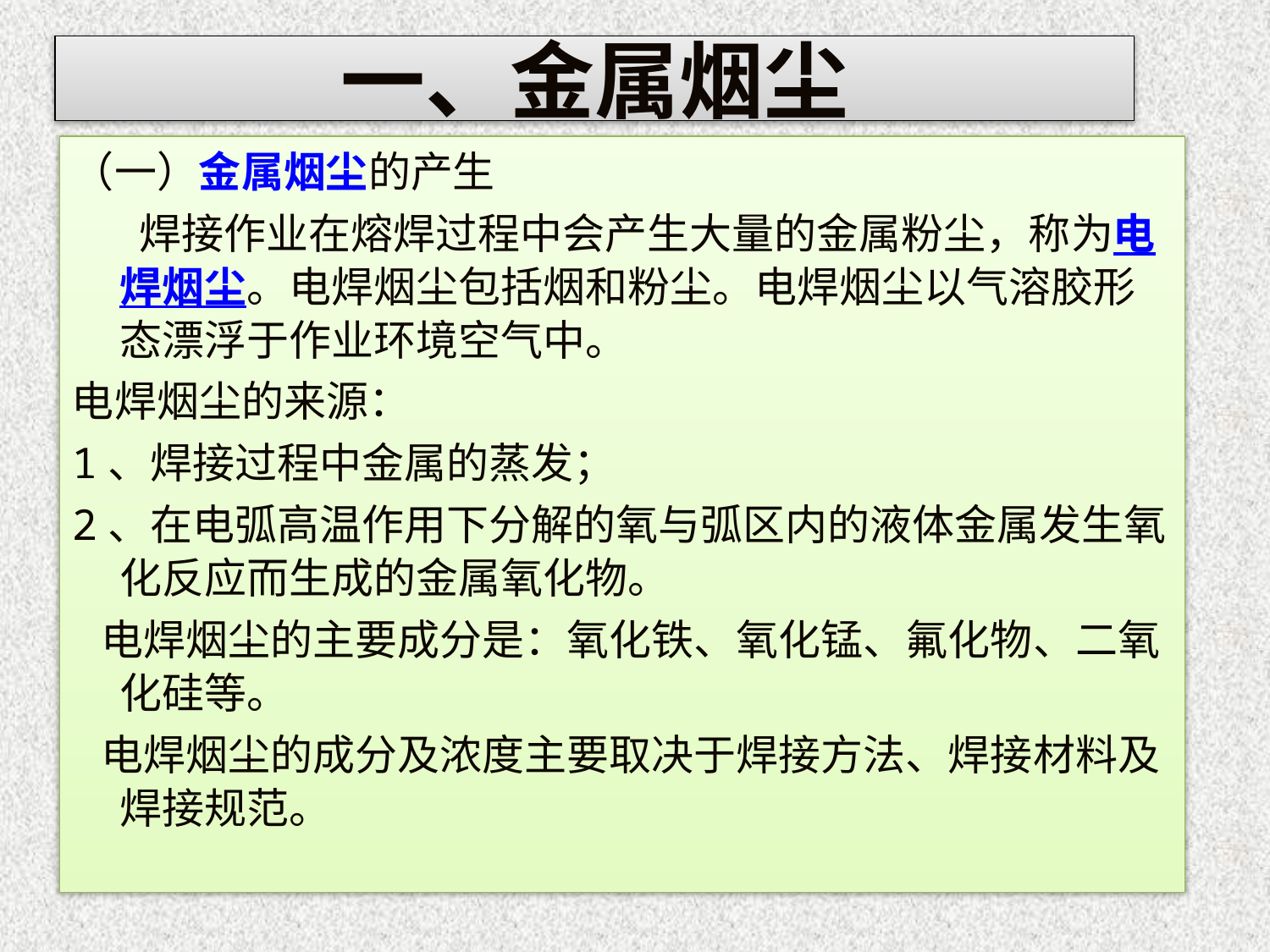

一、金属烟尘
（一）金属烟尘的产生
      焊接作业在熔焊过程中会产生大量的金属粉尘，称为电焊烟尘。电焊烟尘包括烟和粉尘。电焊烟尘以气溶胶形态漂浮于作业环境空气中。
电焊烟尘的来源：
1、焊接过程中金属的蒸发；
2、在电弧高温作用下分解的氧与弧区内的液体金属发生氧化反应而生成的金属氧化物。
  电焊烟尘的主要成分是：氧化铁、氧化锰、氟化物、二氧化硅等。
  电焊烟尘的成分及浓度主要取决于焊接方法、焊接材料及焊接规范。